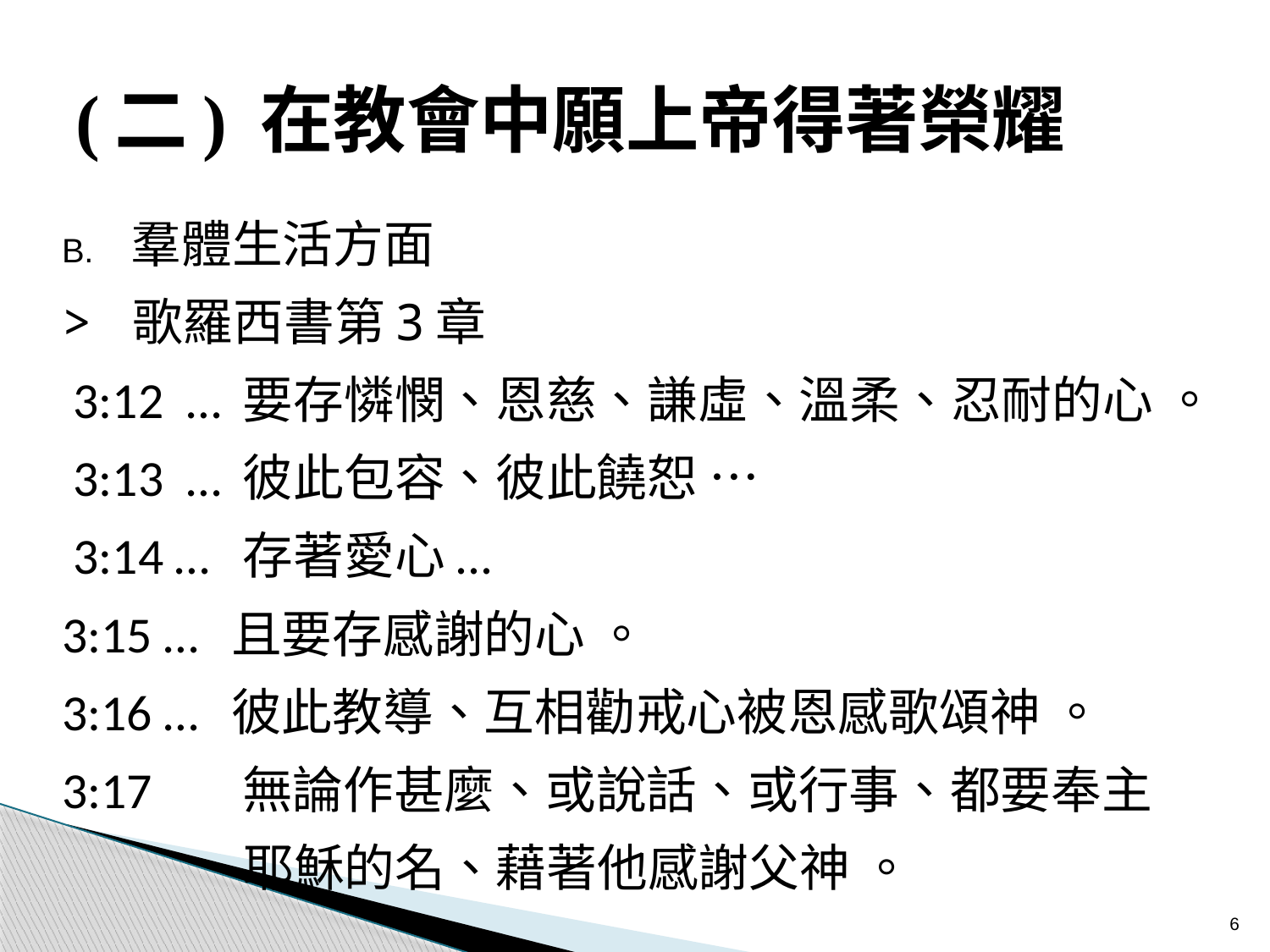

# (二) 在教會中願上帝得著榮耀
羣體生活方面
> 歌羅西書第3章
 3:12  … 要存憐憫、恩慈、謙虛、溫柔、忍耐的心 。
 3:13  … 彼此包容、彼此饒恕 …
 3:14 …  存著愛心...
3:15 …  且要存感謝的心 。
3:16 …  彼此教導、互相勸戒心被恩感歌頌神 。
3:17       無論作甚麼、或說話、或行事、都要奉主
               耶穌的名、藉著他感謝父神 。

6